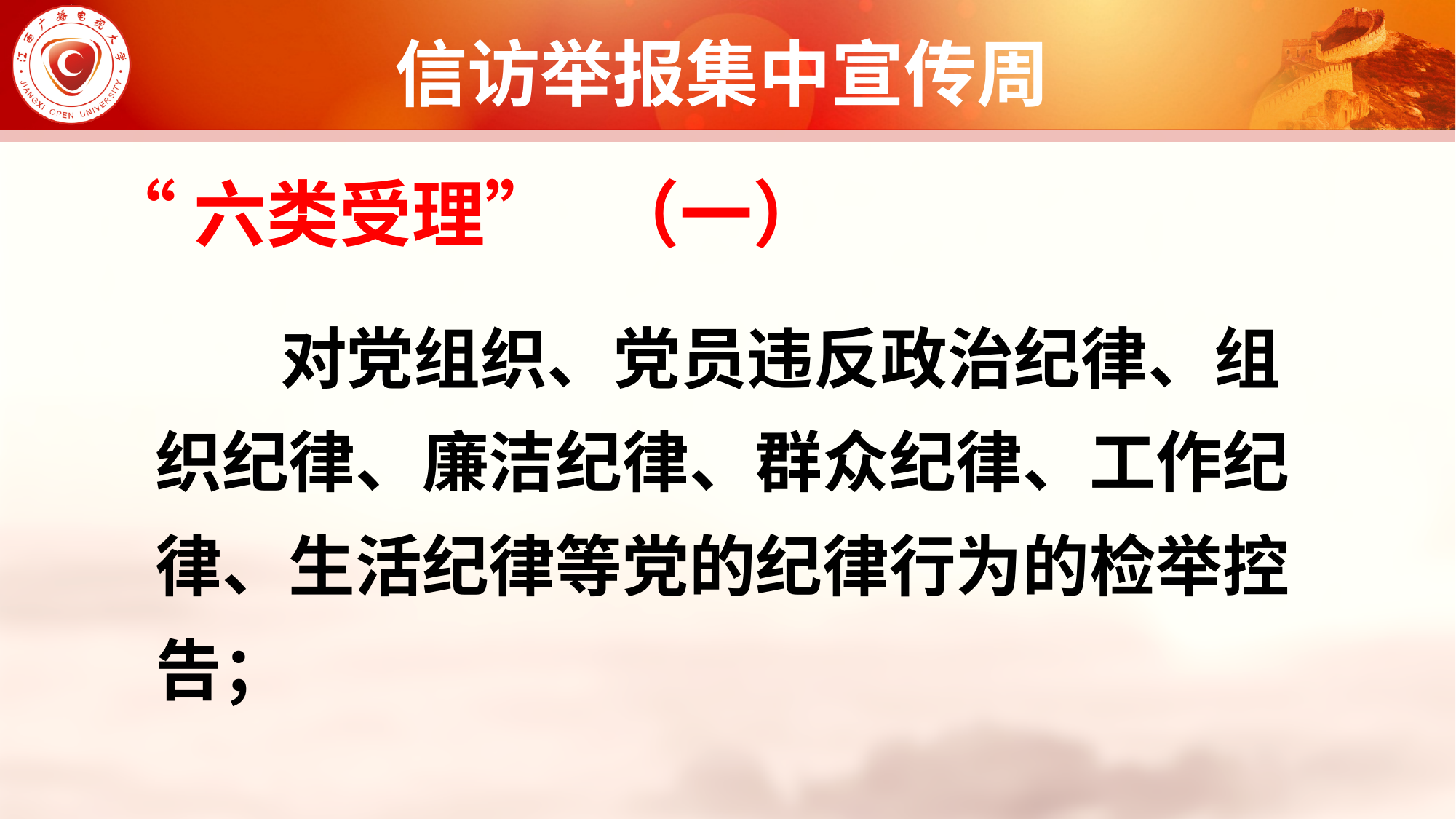

信访举报集中宣传周
“六类受理”   （一）

    对党组织、党员违反政治纪律、组织纪律、廉洁纪律、群众纪律、工作纪律、生活纪律等党的纪律行为的检举控告；